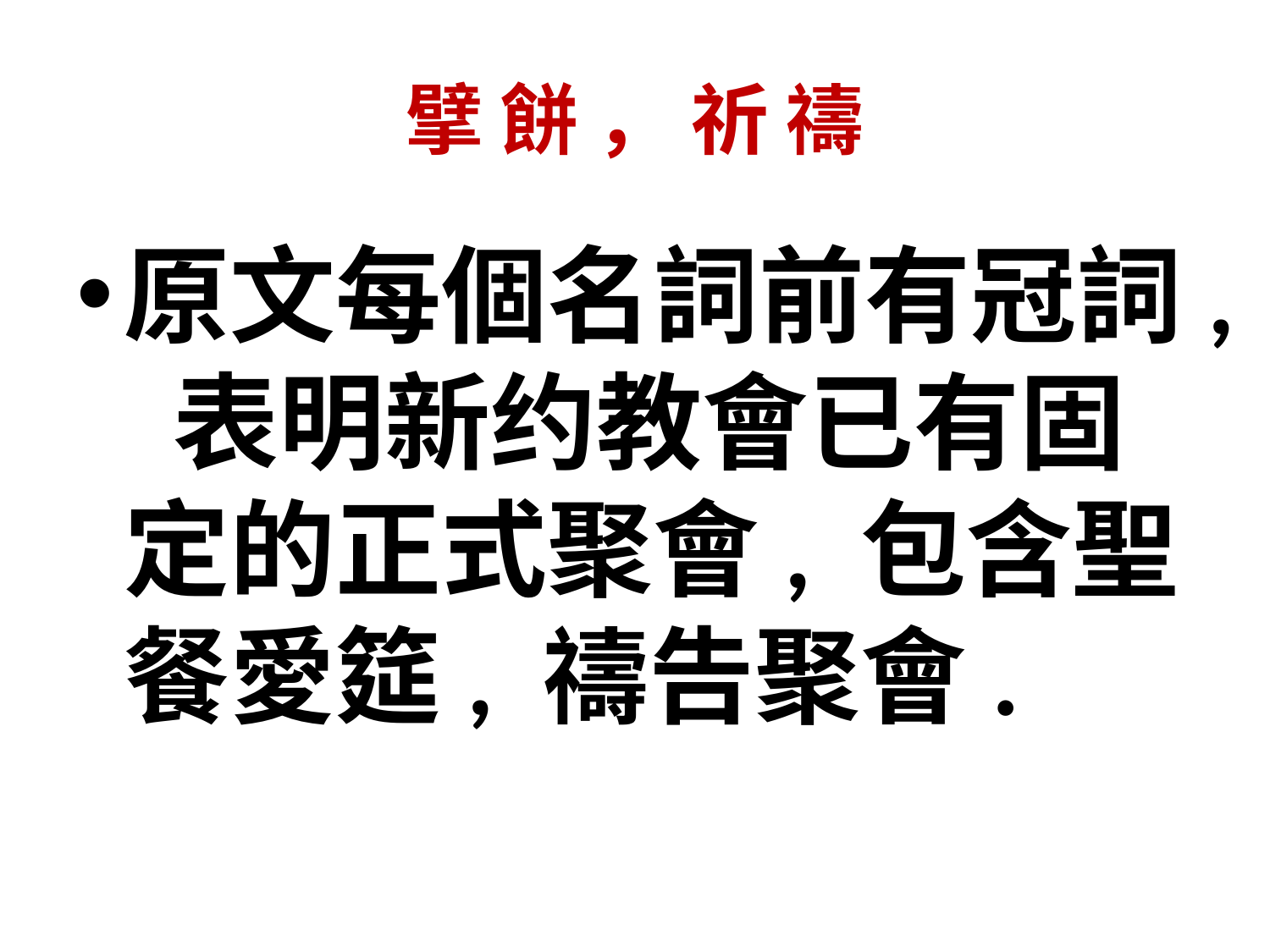

# 擘 餅 ， 祈 禱
原文每個名詞前有冠詞, 表明新约教會已有固定的正式聚會, 包含聖餐愛筵, 禱告聚會.